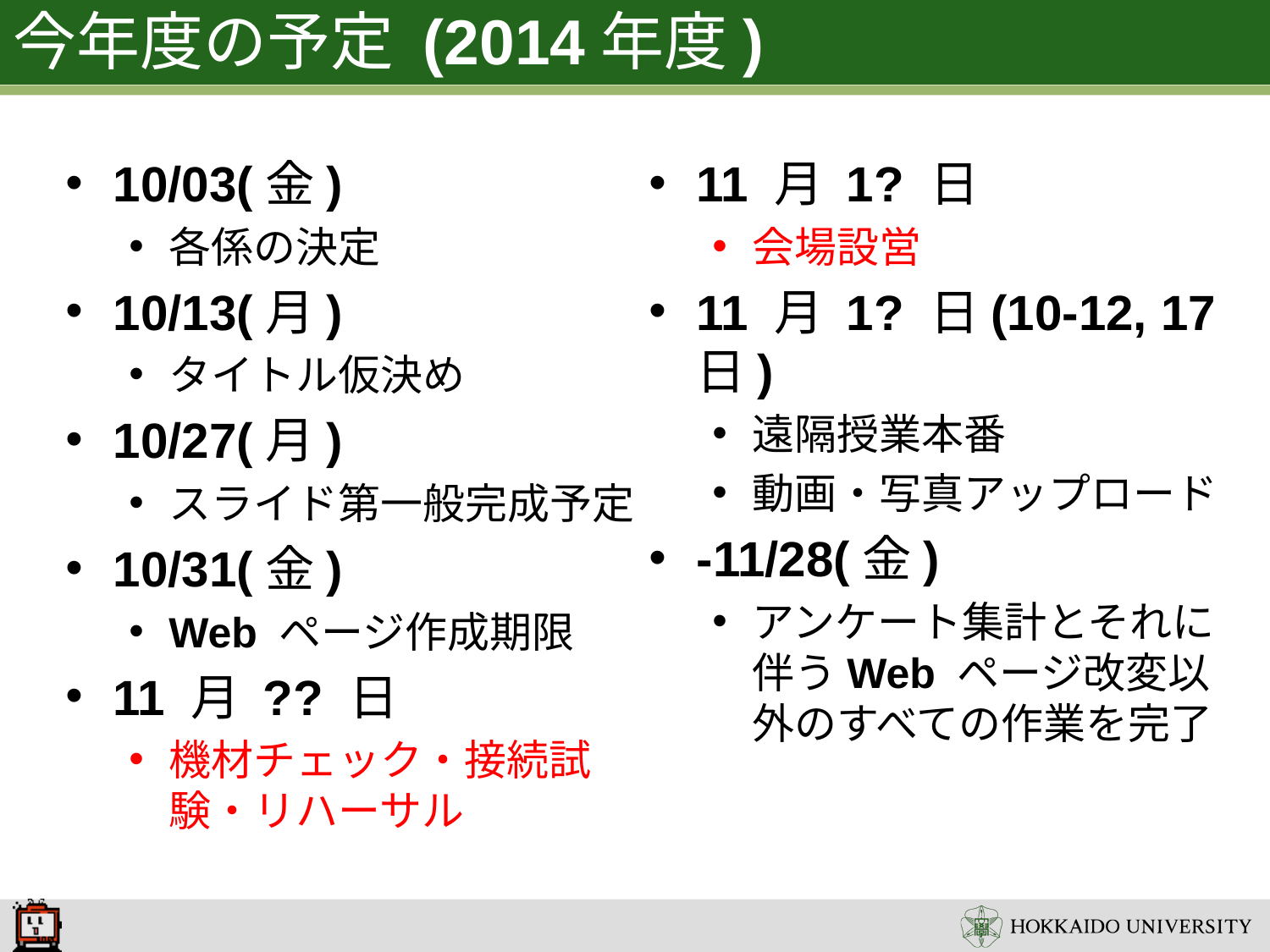

# 今年度の予定 (2014年度)
10/03(金)
各係の決定
10/13(月)
タイトル仮決め
10/27(月)
スライド第一般完成予定
10/31(金)
Web ページ作成期限
11 月 ?? 日
機材チェック・接続試験・リハーサル
11 月 1? 日
会場設営
11 月 1? 日(10-12, 17 日)
遠隔授業本番
動画・写真アップロード
-11/28(金)
アンケート集計とそれに伴うWeb ページ改変以外のすべての作業を完了